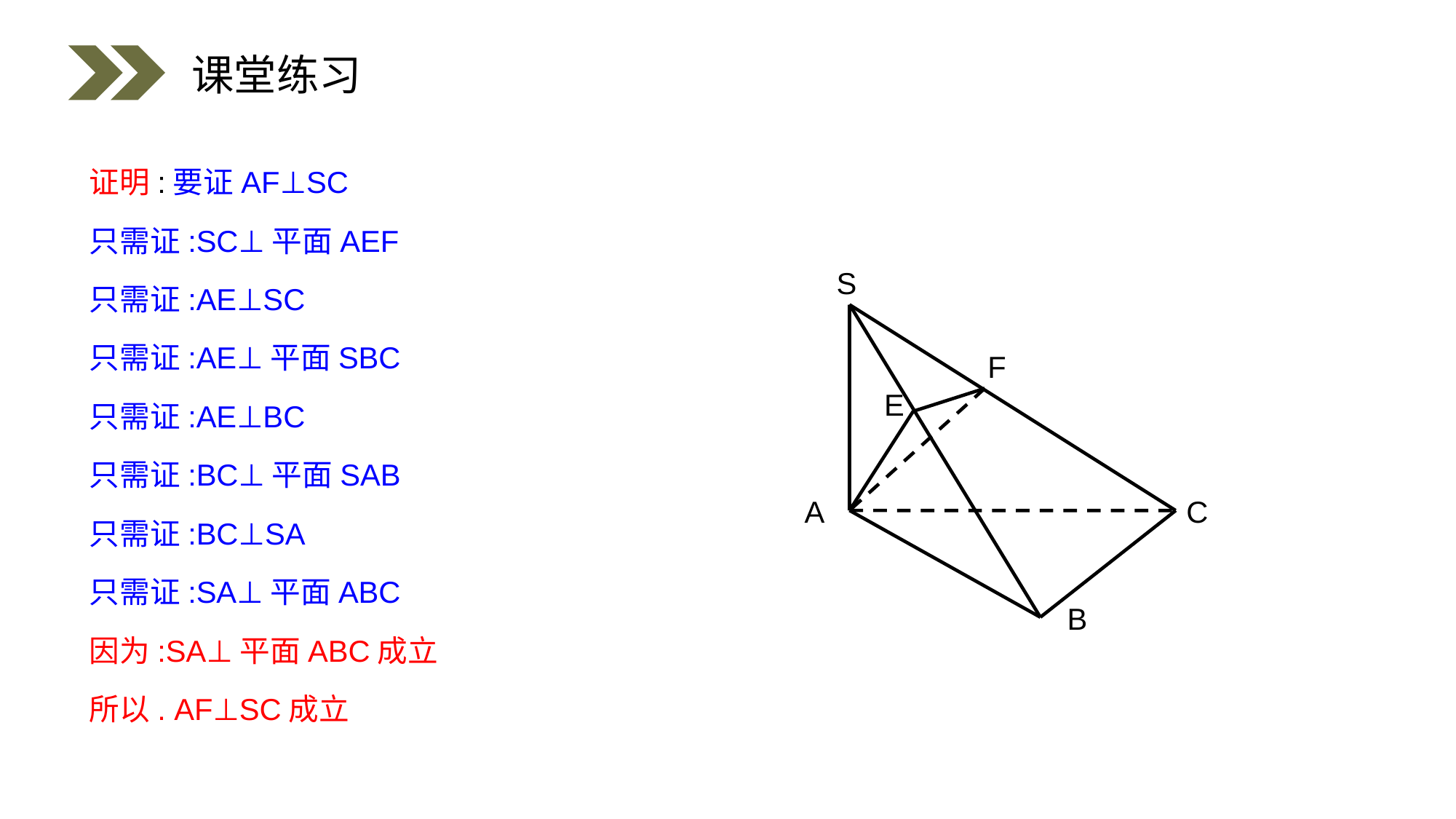

课堂练习
证明:要证AF⊥SC
只需证:SC⊥平面AEF
S

F
E

A
C

B
只需证:AE⊥SC
只需证:AE⊥平面SBC
只需证:AE⊥BC
只需证:BC⊥平面SAB
只需证:BC⊥SA
只需证:SA⊥平面ABC
因为:SA⊥平面ABC成立
所以. AF⊥SC成立